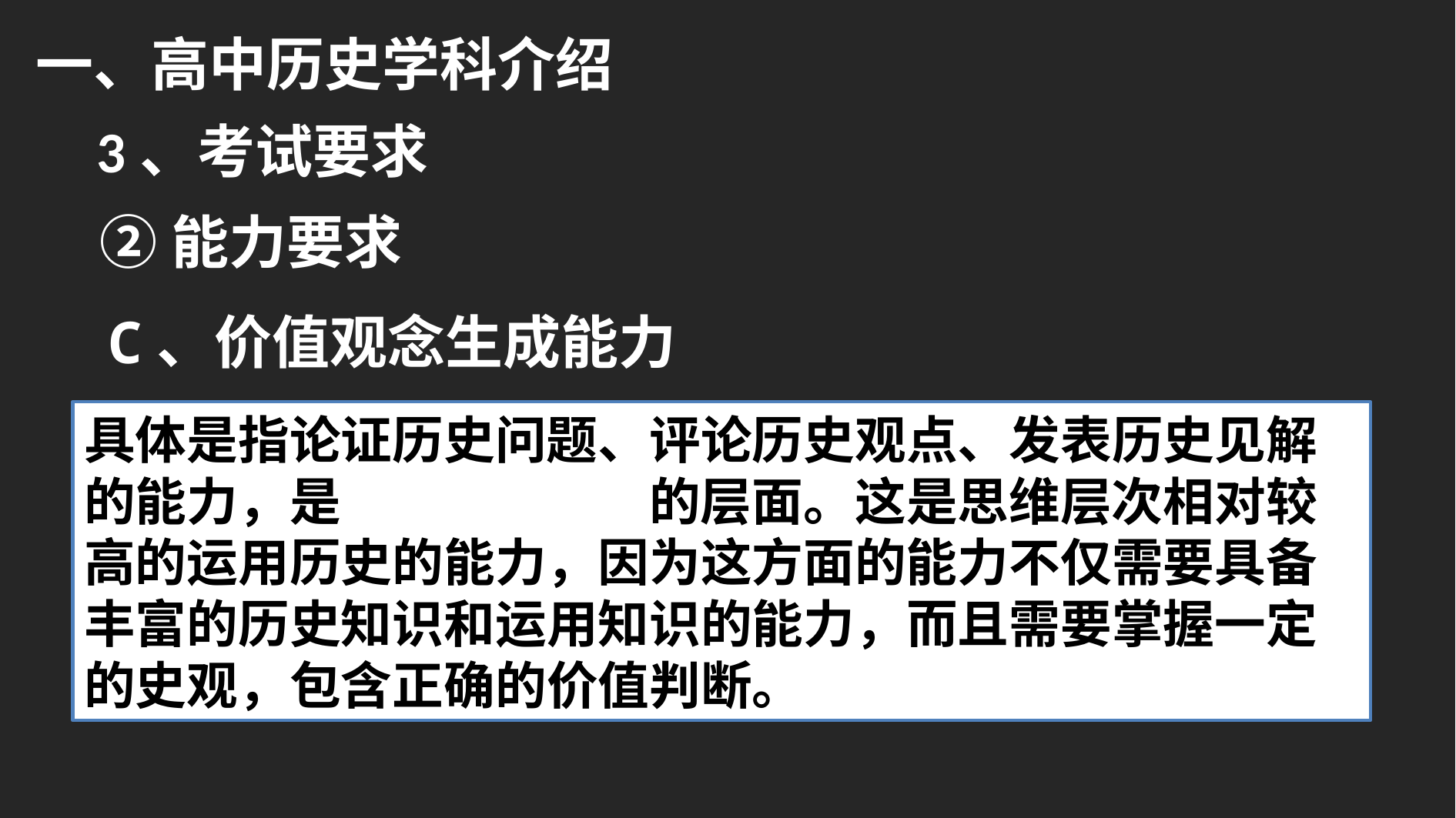

一、高中历史学科介绍
3、考试要求
②能力要求
C、价值观念生成能力
具体是指论证历史问题、评论历史观点、发表历史见解的能力，是“学以致用”的层面。这是思维层次相对较高的运用历史的能力，因为这方面的能力不仅需要具备丰富的历史知识和运用知识的能力，而且需要掌握一定的史观，包含正确的价值判断。